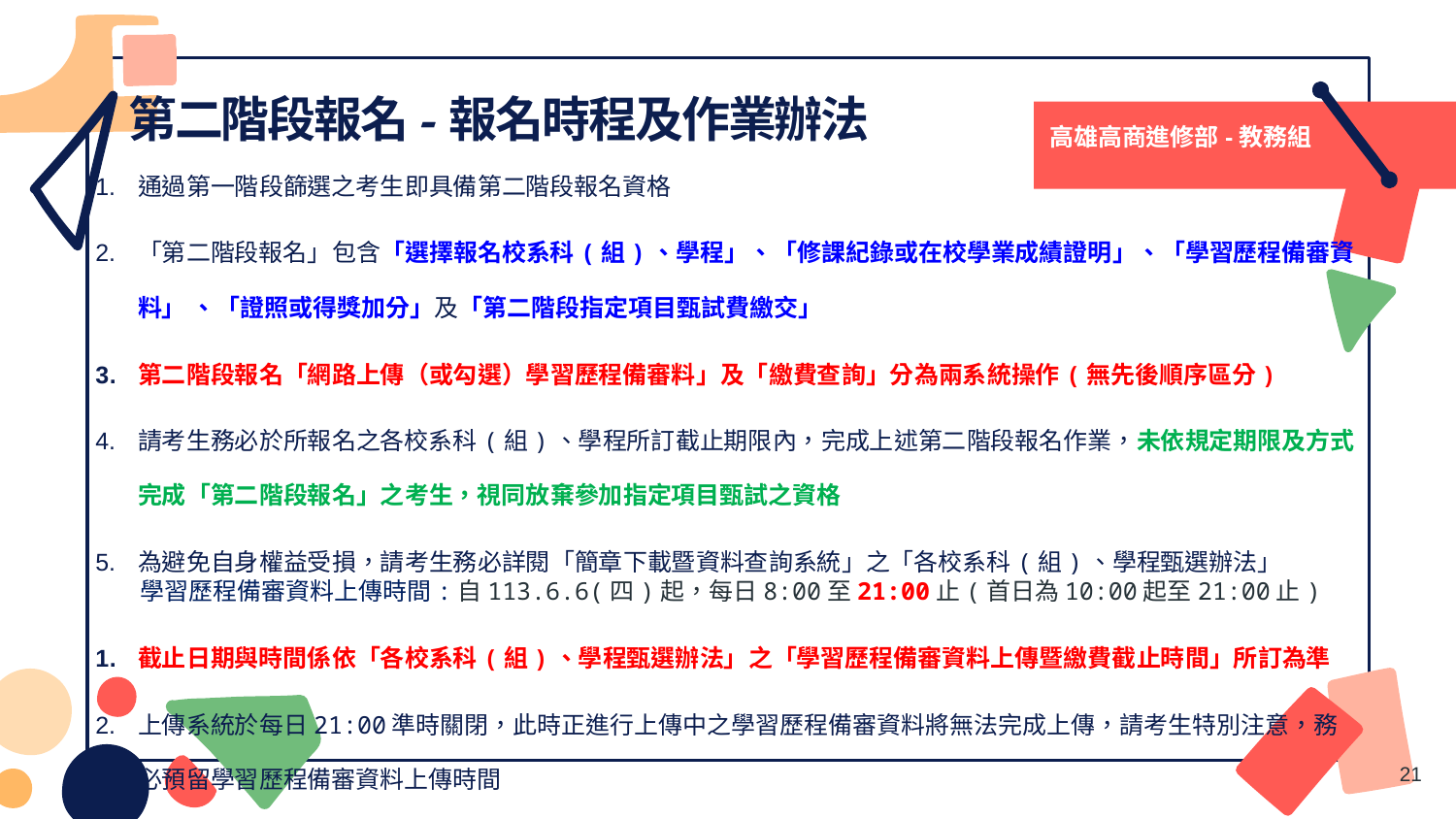

# 第二階段報名-報名時程及作業辦法

高雄高商進修部-教務組
通過第一階段篩選之考生即具備第二階段報名資格
「第二階段報名」包含「選擇報名校系科(組)、學程」、「修課紀錄或在校學業成績證明」、「學習歷程備審資料」 、「證照或得獎加分」及「第二階段指定項目甄試費繳交」
第二階段報名「網路上傳（或勾選）學習歷程備審料」及「繳費查詢」分為兩系統操作(無先後順序區分)
請考生務必於所報名之各校系科(組)、學程所訂截止期限內，完成上述第二階段報名作業，未依規定期限及方式完成「第二階段報名」之考生，視同放棄參加指定項目甄試之資格
為避免自身權益受損，請考生務必詳閱「簡章下載暨資料查詢系統」之「各校系科(組)、學程甄選辦法」
學習歷程備審資料上傳時間:自113.6.6(四)起，每日8:00至21:00止(首日為10:00起至21:00止)
截止日期與時間係依「各校系科(組)、學程甄選辦法」之「學習歷程備審資料上傳暨繳費截止時間」所訂為準
上傳系統於每日21:00準時關閉，此時正進行上傳中之學習歷程備審資料將無法完成上傳，請考生特別注意，務必預留學習歷程備審資料上傳時間

21